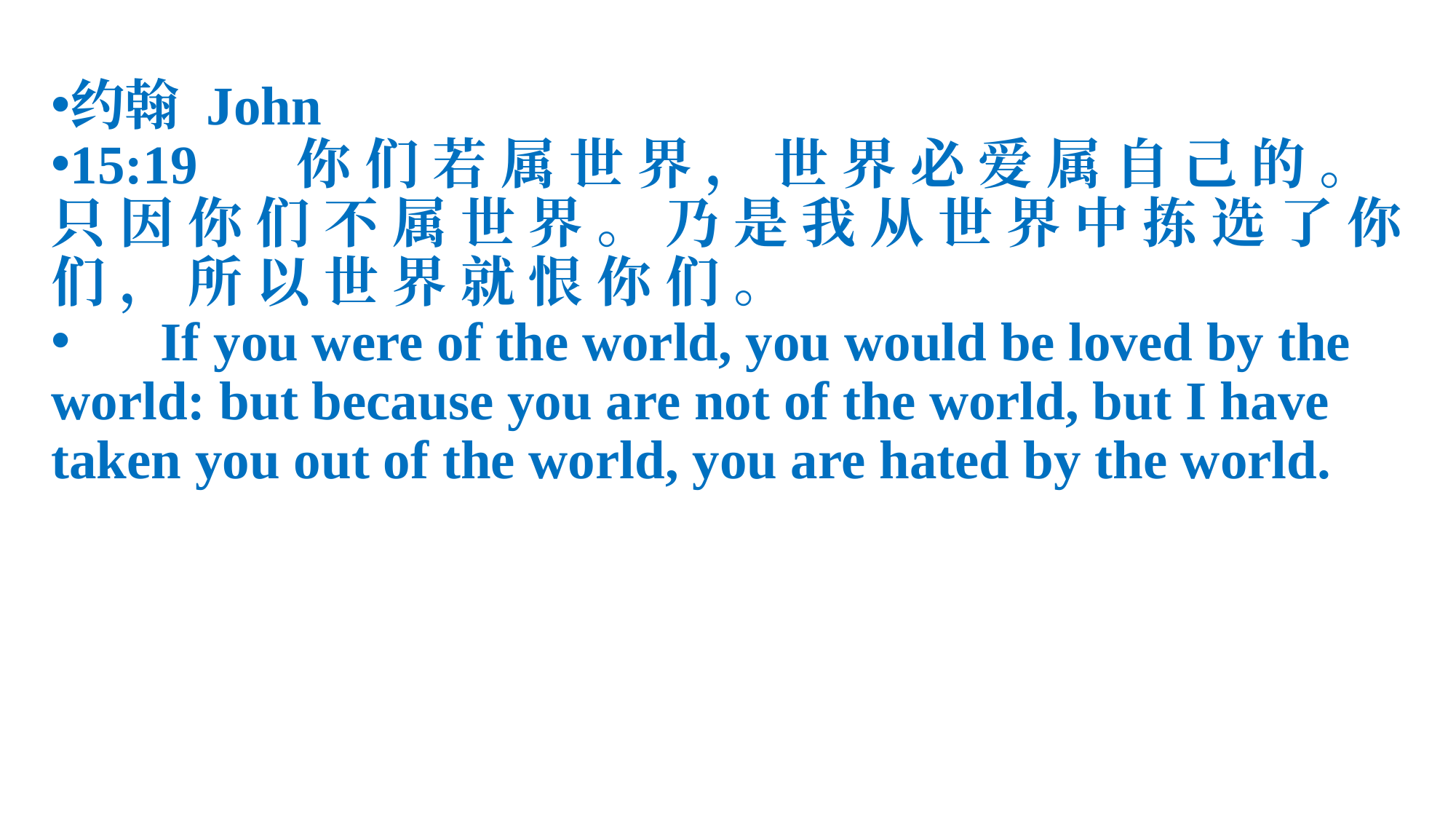

约翰 John
15:19	 你 们 若 属 世 界 ， 世 界 必 爱 属 自 己 的 。 只 因 你 们 不 属 世 界 。 乃 是 我 从 世 界 中 拣 选 了 你 们 ， 所 以 世 界 就 恨 你 们 。
   	If you were of the world, you would be loved by the world: but because you are not of the world, but I have taken you out of the world, you are hated by the world.